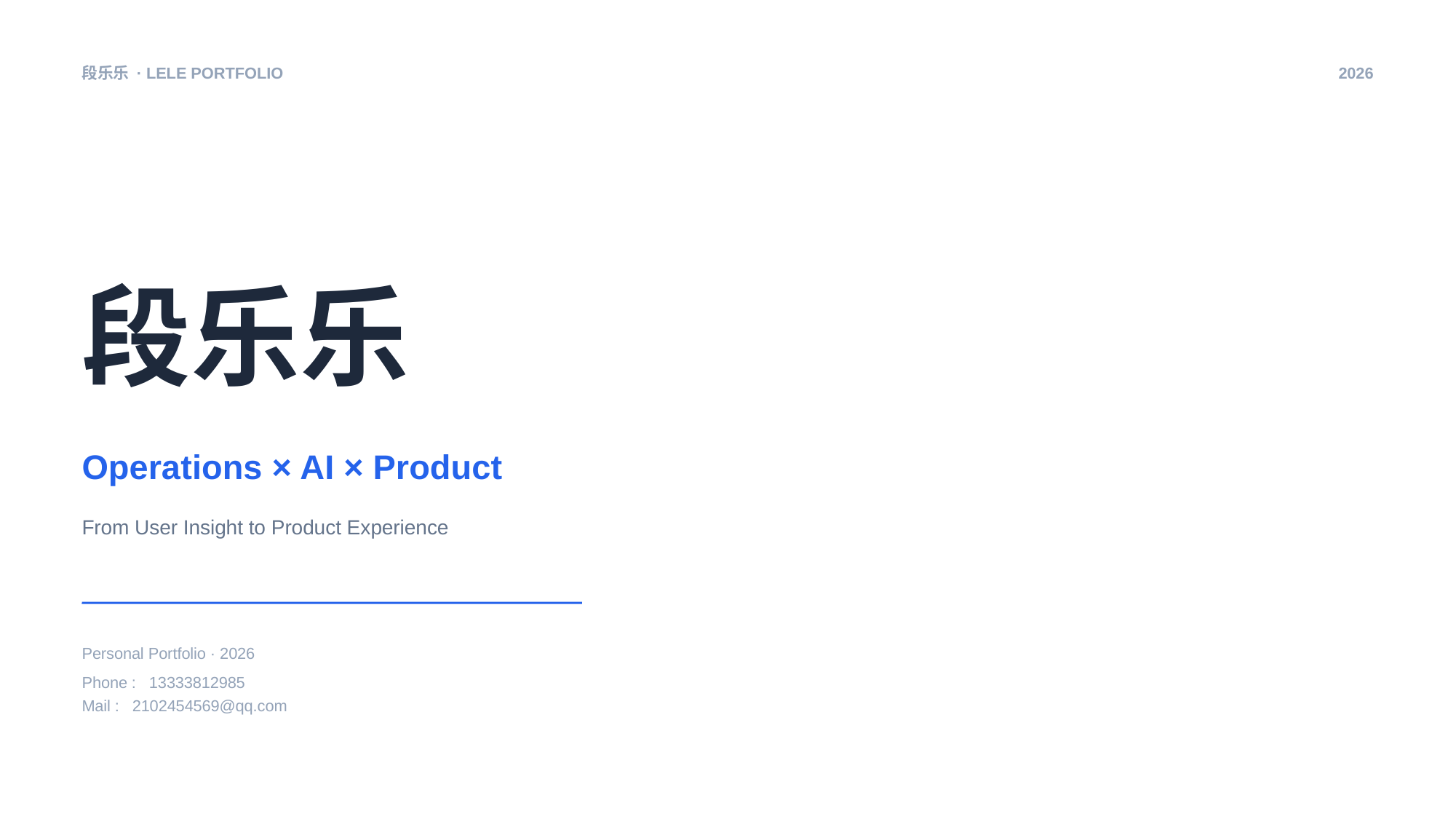

段乐乐 · LELE PORTFOLIO
2026
段乐乐
Operations × AI × Product
From User Insight to Product Experience

Personal Portfolio · 2026
Phone :   13333812985
Mail :   2102454569@qq.com